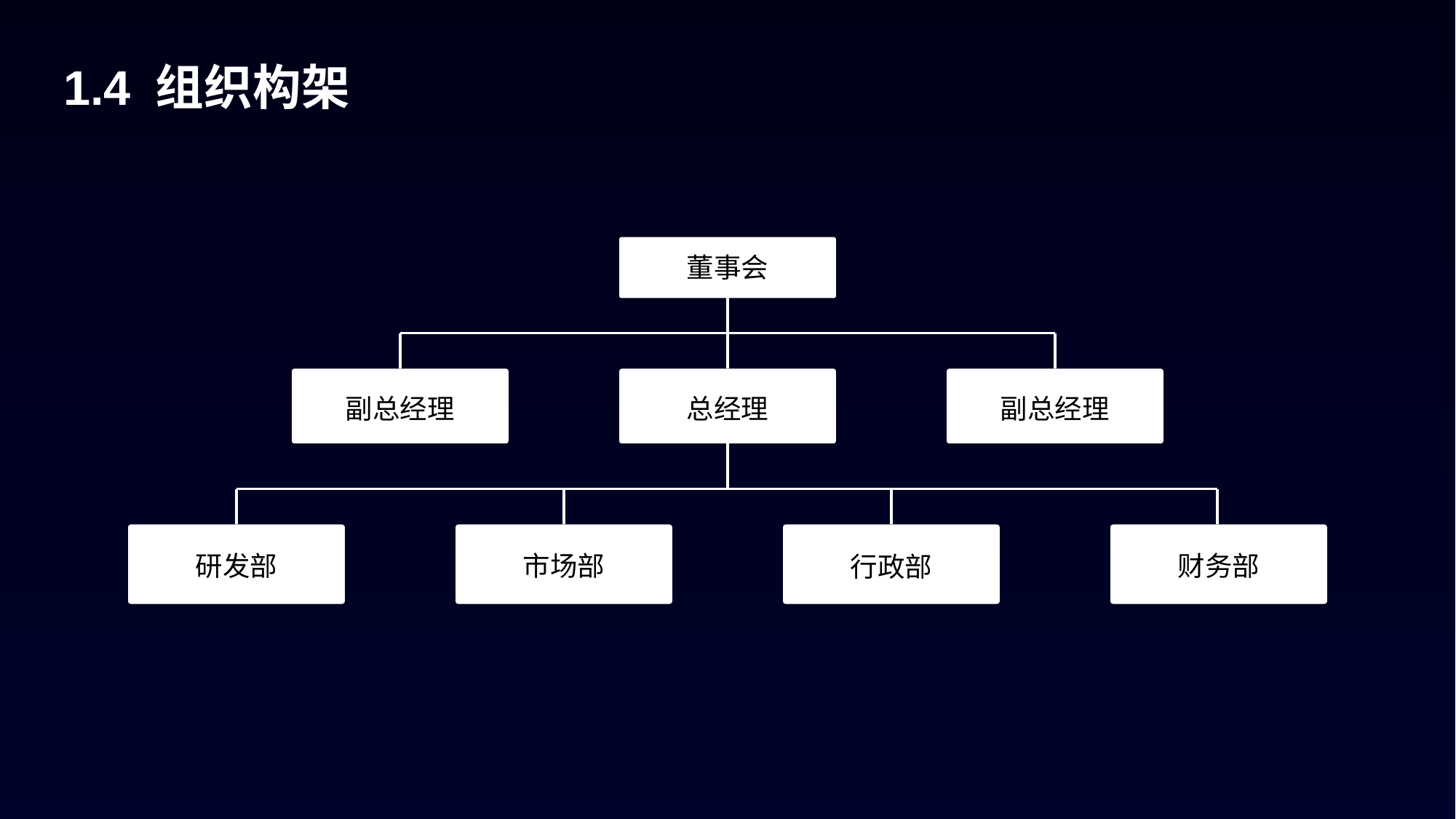

1.4 组织构架

董事会

副总经理

总经理

副总经理

财务部

研发部

市场部

行政部